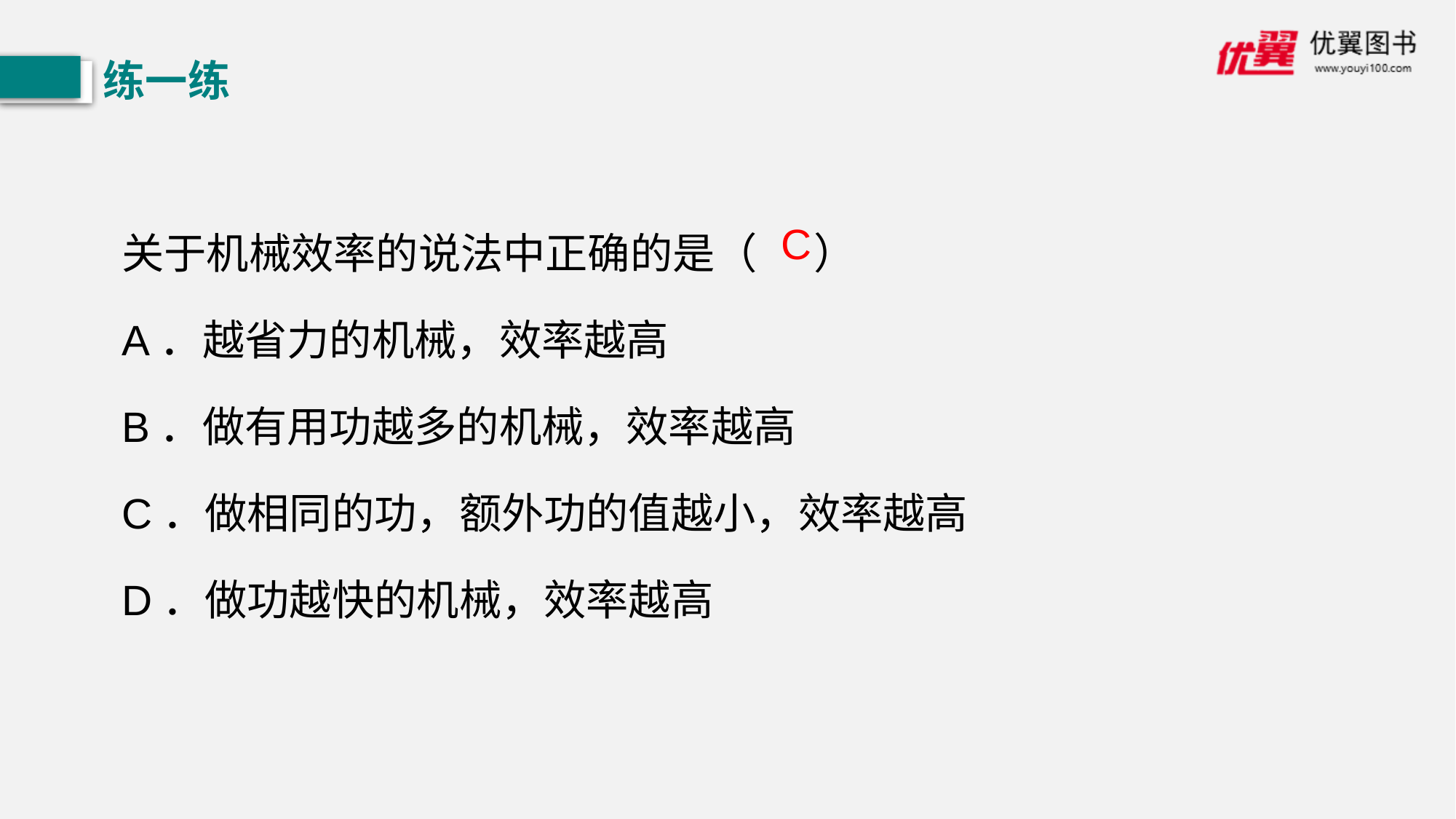

练一练

关于机械效率的说法中正确的是（      ）
A．越省力的机械，效率越高
B．做有用功越多的机械，效率越高
C．做相同的功，额外功的值越小，效率越高
D．做功越快的机械，效率越高

C